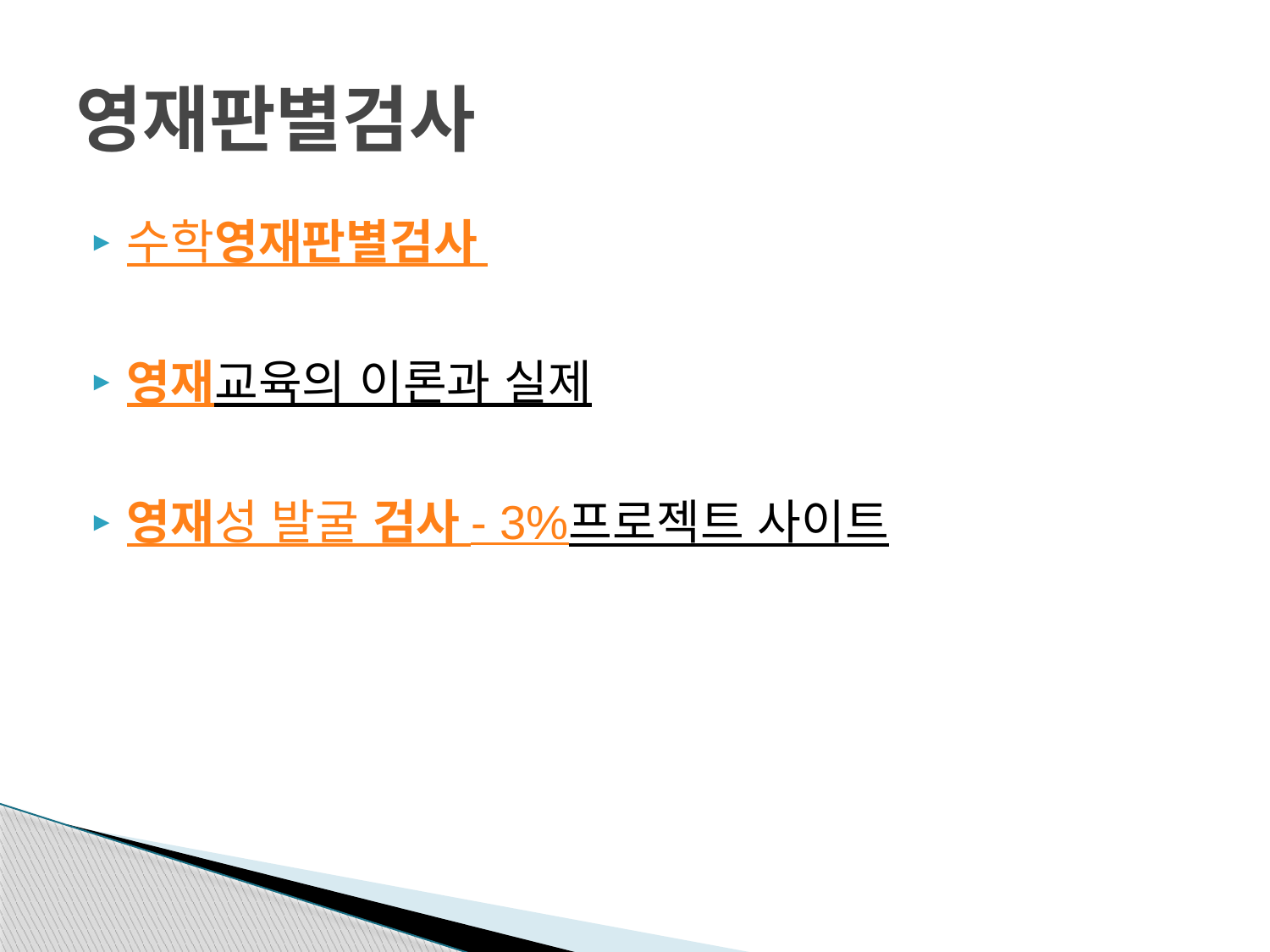

# 영재판별검사
수학영재판별검사

영재교육의 이론과 실제

영재성 발굴 검사 - 3%프로젝트 사이트